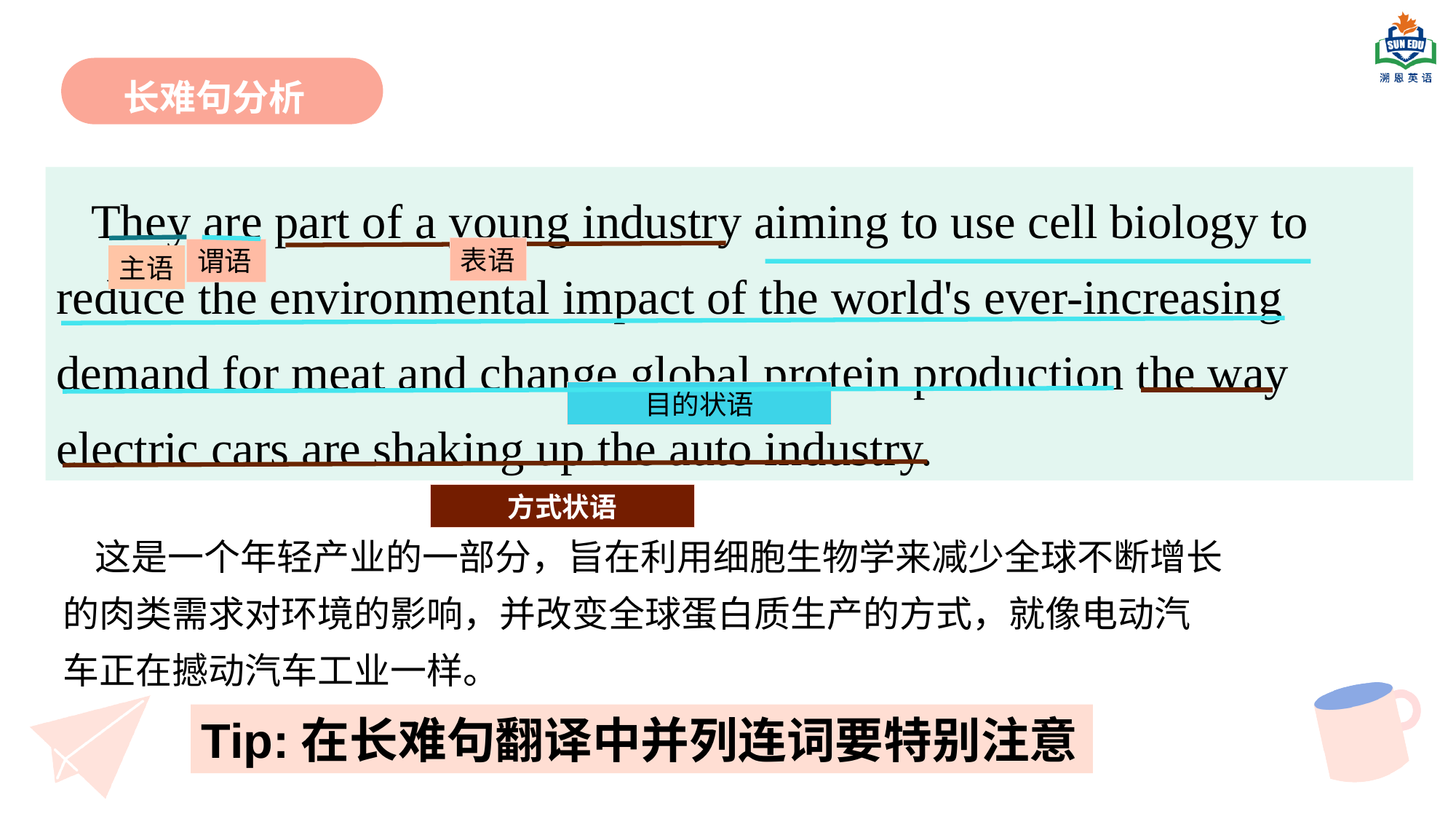

长难句分析
They are part of a young industry aiming to use cell biology to reduce the environmental impact of the world's ever-increasing demand for meat and change global protein production the way electric cars are shaking up the auto industry.
表语
谓语
主语
目的状语
方式状语
这是一个年轻产业的一部分，旨在利用细胞生物学来减少全球不断增长的肉类需求对环境的影响，并改变全球蛋白质生产的方式，就像电动汽车正在撼动汽车工业一样。
Tip:在长难句翻译中并列连词要特别注意